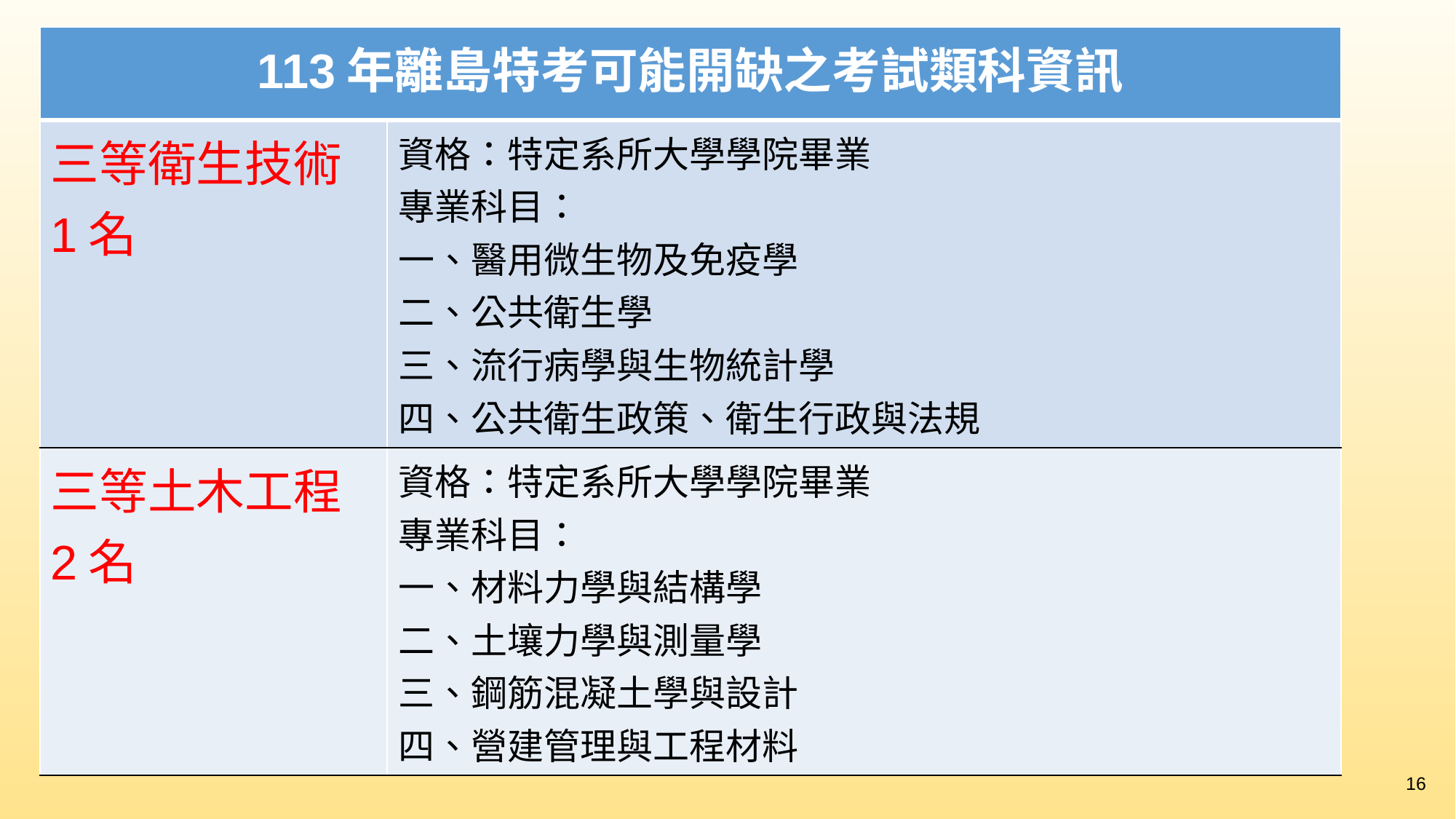

| 113年離島特考可能開缺之考試類科資訊 |  |
| --- | --- |
| 三等衛生技術 1名 | 資格：特定系所大學學院畢業 專業科目： 一、醫用微生物及免疫學 二、公共衛生學 三、流行病學與生物統計學 四、公共衛生政策、衛生行政與法規 |
| 三等土木工程 2名 | 資格：特定系所大學學院畢業 專業科目： 一、材料力學與結構學 二、土壤力學與測量學 三、鋼筋混凝土學與設計 四、營建管理與工程材料 |
16